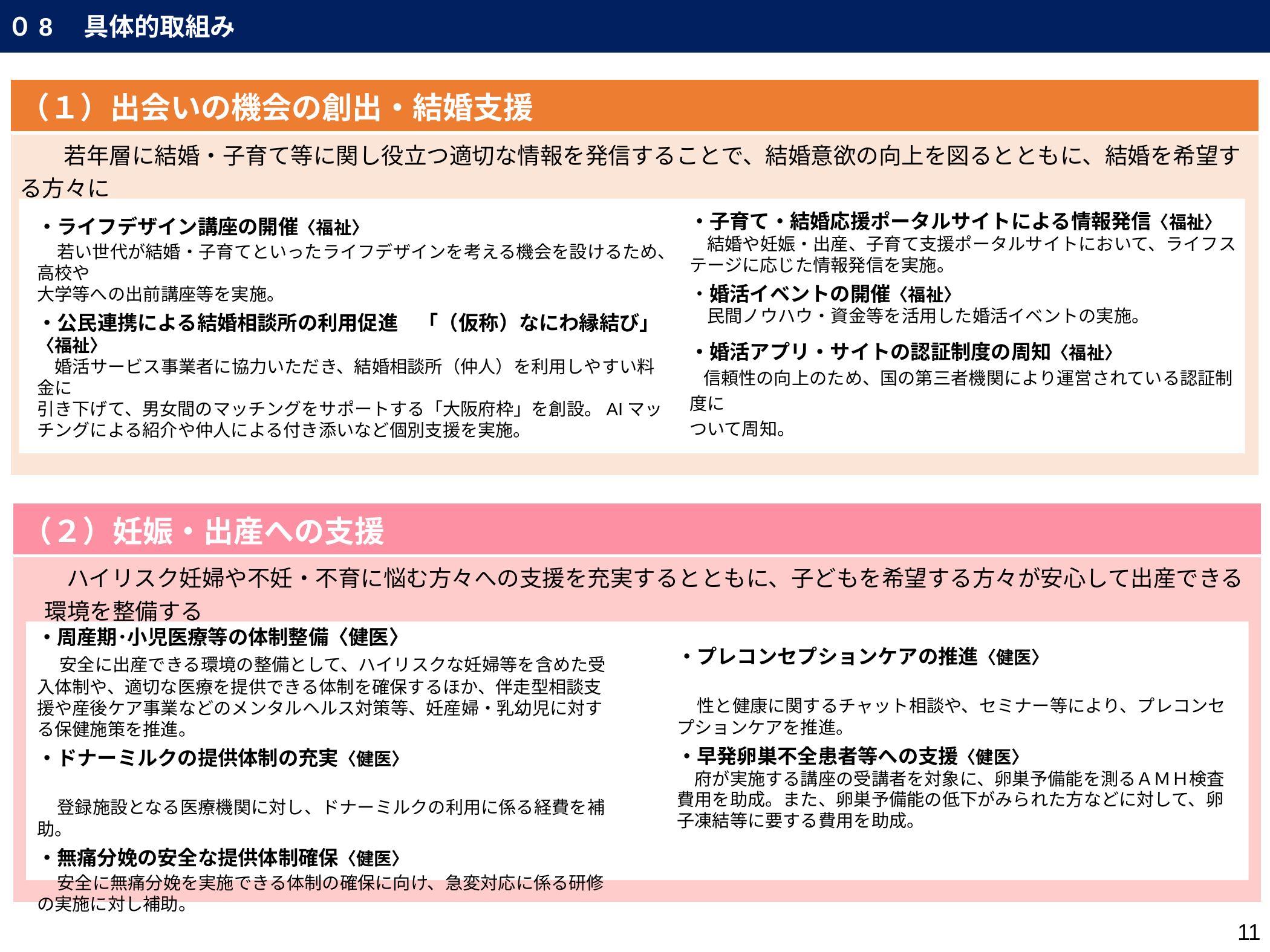

０8　具体的取組み
| （１）出会いの機会の創出・結婚支援 |
| --- |
| 若年層に結婚・子育て等に関し役立つ適切な情報を発信することで、結婚意欲の向上を図るとともに、結婚を希望する方々に 出会いの場を提供することで結婚機会の増大を図る |

・子育て・結婚応援ポータルサイトによる情報発信〈福祉〉
　結婚や妊娠・出産、子育て支援ポータルサイトにおいて、ライフステージに応じた情報発信を実施。

・婚活イベントの開催〈福祉〉
　民間ノウハウ・資金等を活用した婚活イベントの実施。

・婚活アプリ・サイトの認証制度の周知〈福祉〉
  信頼性の向上のため、国の第三者機関により運営されている認証制度に
ついて周知。

・ライフデザイン講座の開催〈福祉〉
　若い世代が結婚・子育てといったライフデザインを考える機会を設けるため、高校や
大学等への出前講座等を実施。

・公民連携による結婚相談所の利用促進　「（仮称）なにわ縁結び」 〈福祉〉
　婚活サービス事業者に協力いただき、結婚相談所（仲人）を利用しやすい料金に
引き下げて、男女間のマッチングをサポートする「大阪府枠」を創設。AIマッチングによる紹介や仲人による付き添いなど個別支援を実施。

| （２）妊娠・出産への支援 |
| --- |
| ハイリスク妊婦や不妊・不育に悩む方々への支援を充実するとともに、子どもを希望する方々が安心して出産できる 　環境を整備する |
・周産期･小児医療等の体制整備〈健医〉
　安全に出産できる環境の整備として、ハイリスクな妊婦等を含めた受入体制や、適切な医療を提供できる体制を確保するほか、伴走型相談支援や産後ケア事業などのメンタルヘルス対策等、妊産婦・乳幼児に対する保健施策を推進。

・ドナーミルクの提供体制の充実〈健医〉
　登録施設となる医療機関に対し、ドナーミルクの利用に係る経費を補助。

・無痛分娩の安全な提供体制確保〈健医〉
　安全に無痛分娩を実施できる体制の確保に向け、急変対応に係る研修の実施に対し補助。

・プレコンセプションケアの推進〈健医〉
　性と健康に関するチャット相談や、セミナー等により、プレコンセプションケアを推進。

・早発卵巣不全患者等への支援〈健医〉
　府が実施する講座の受講者を対象に、卵巣予備能を測るＡＭＨ検査費用を助成。また、卵巣予備能の低下がみられた方などに対して、卵子凍結等に要する費用を助成。

11